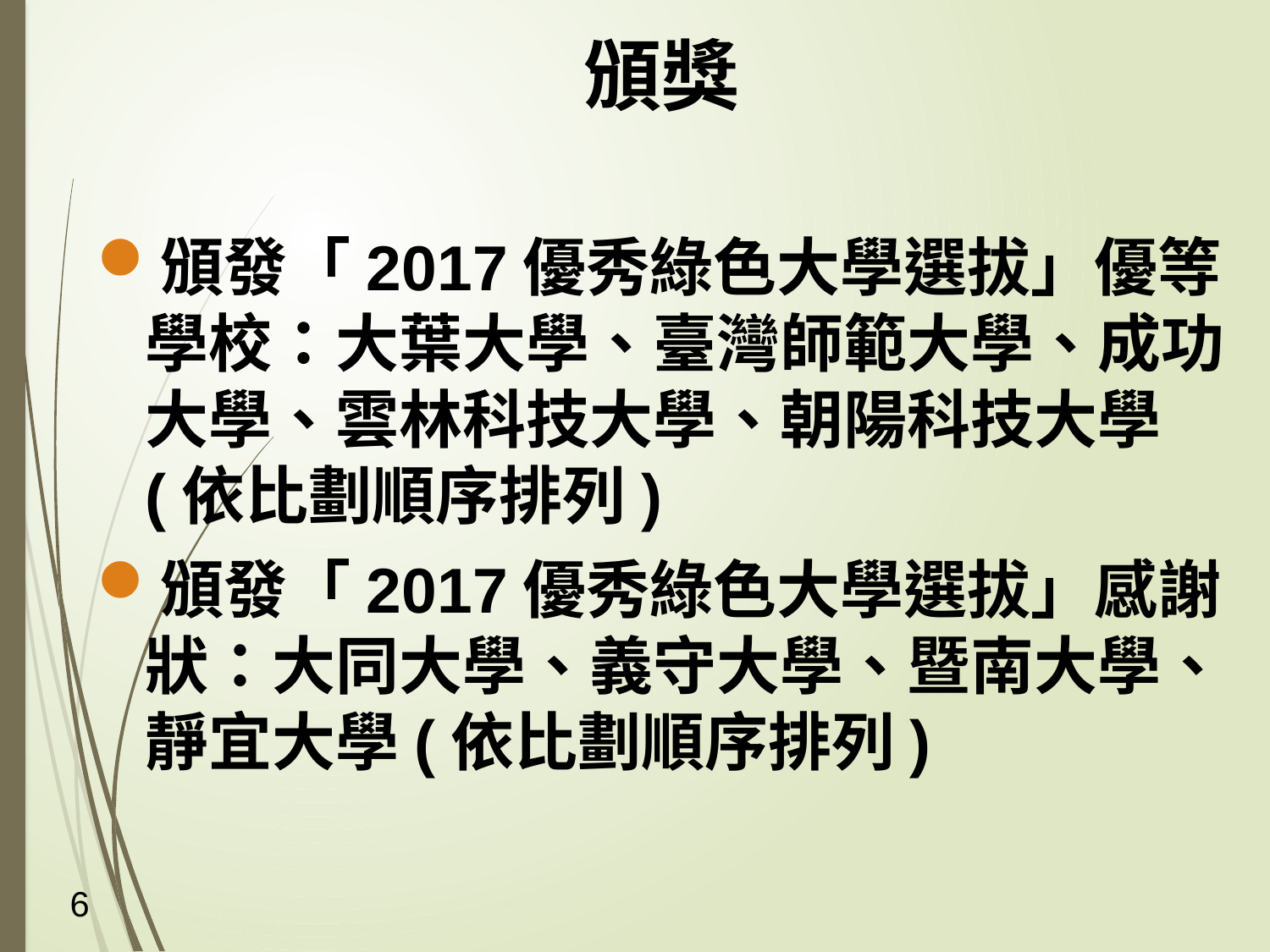

# 頒獎

頒發「2017優秀綠色大學選拔」優等學校：大葉大學、臺灣師範大學、成功大學、雲林科技大學、朝陽科技大學 (依比劃順序排列)
頒發「2017優秀綠色大學選拔」感謝狀：大同大學、義守大學、暨南大學、靜宜大學(依比劃順序排列)

6